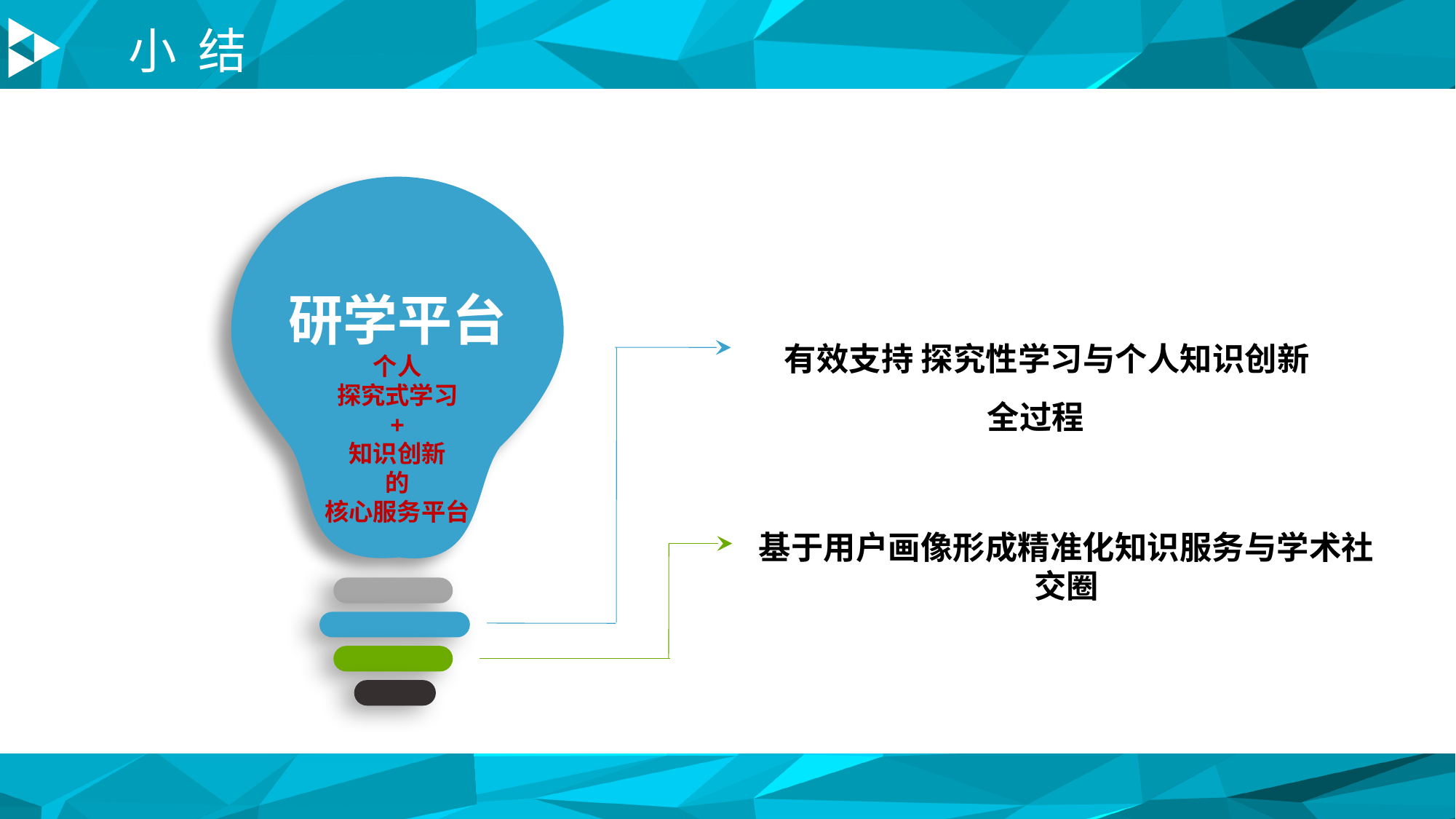

小  结
研学平台
个人
探究式学习
+
知识创新
的
核心服务平台
  有效支持 探究性学习与个人知识创新 全过程
基于用户画像形成精准化知识服务与学术社交圈